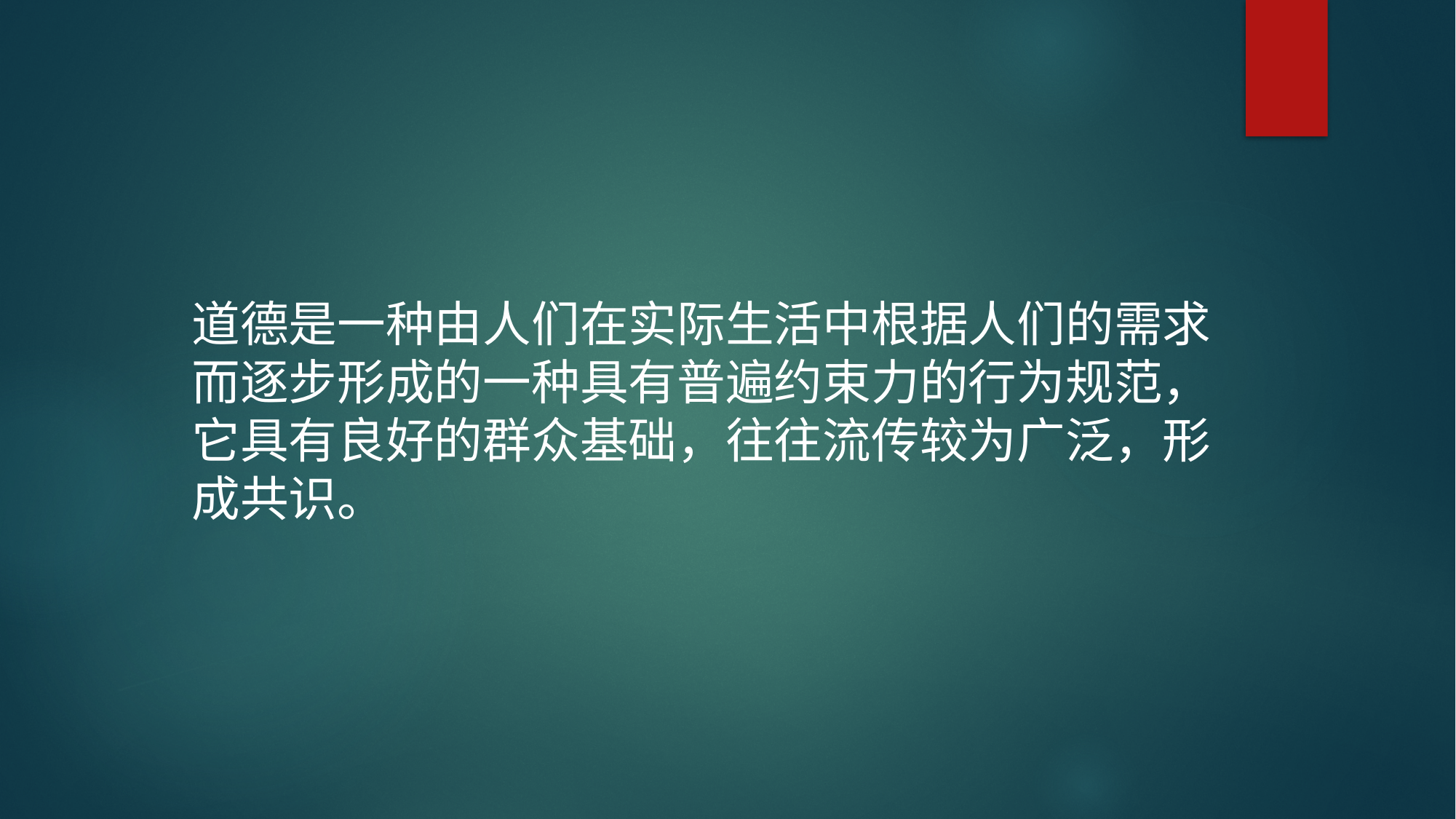

#
道德是一种由人们在实际生活中根据人们的需求而逐步形成的一种具有普遍约束力的行为规范，它具有良好的群众基础，往往流传较为广泛，形成共识。